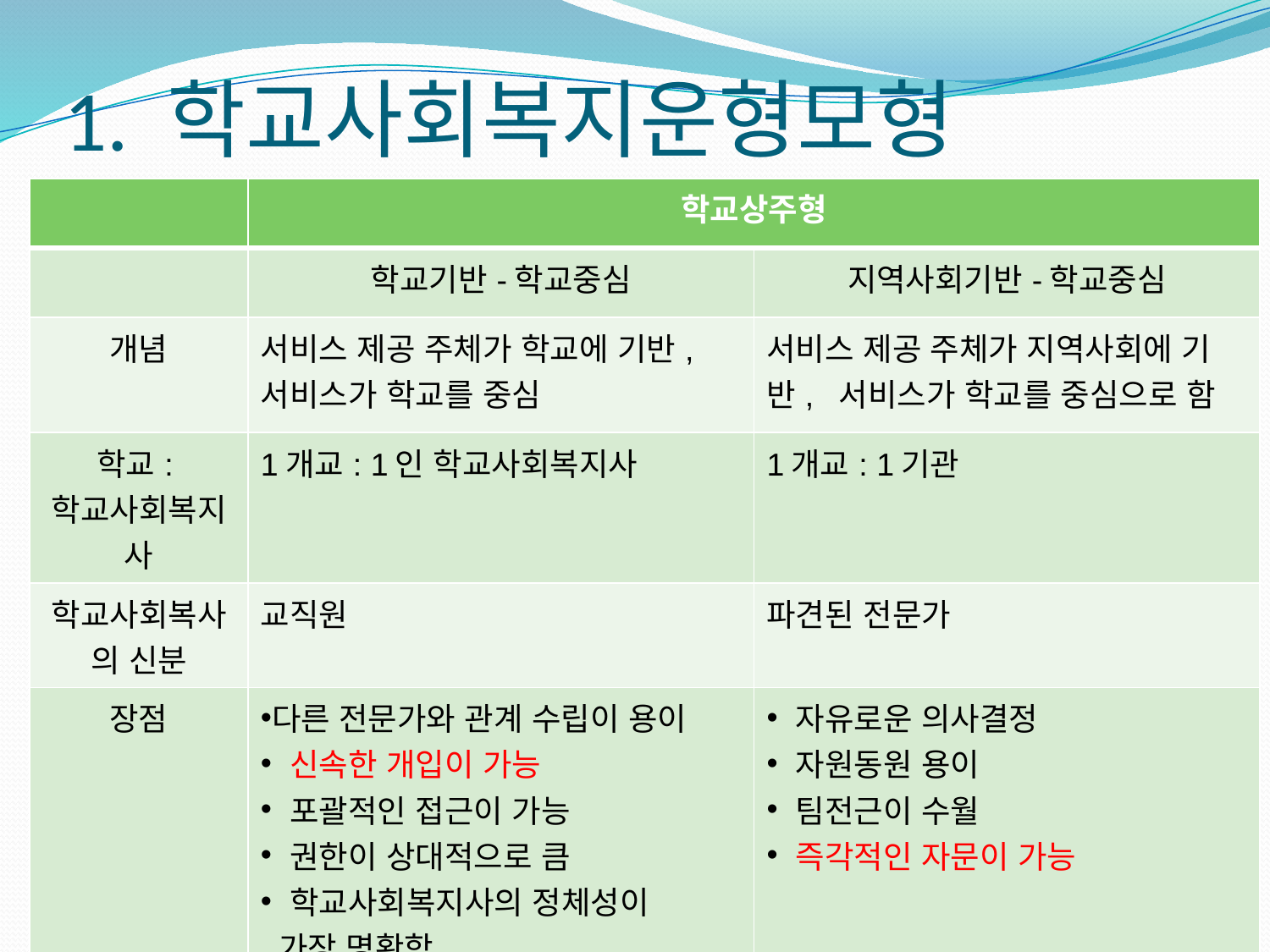

# 1. 학교사회복지운형모형
|  | 학교상주형 |  |
| --- | --- | --- |
|  | 학교기반-학교중심 | 지역사회기반-학교중심 |
| 개념 | 서비스 제공 주체가 학교에 기반, 서비스가 학교를 중심 | 서비스 제공 주체가 지역사회에 기반, 서비스가 학교를 중심으로 함 |
| 학교:학교사회복지사 | 1개교: 1인 학교사회복지사 | 1개교: 1기관 |
| 학교사회복사의 신분 | 교직원 | 파견된 전문가 |
| 장점 | 다른 전문가와 관계 수립이 용이 신속한 개입이 가능 포괄적인 접근이 가능 권한이 상대적으로 큼 학교사회복지사의 정체성이 가장 명확함 | 자유로운 의사결정 자원동원 용이 팀전근이 수월 즉각적인 자문이 가능 |